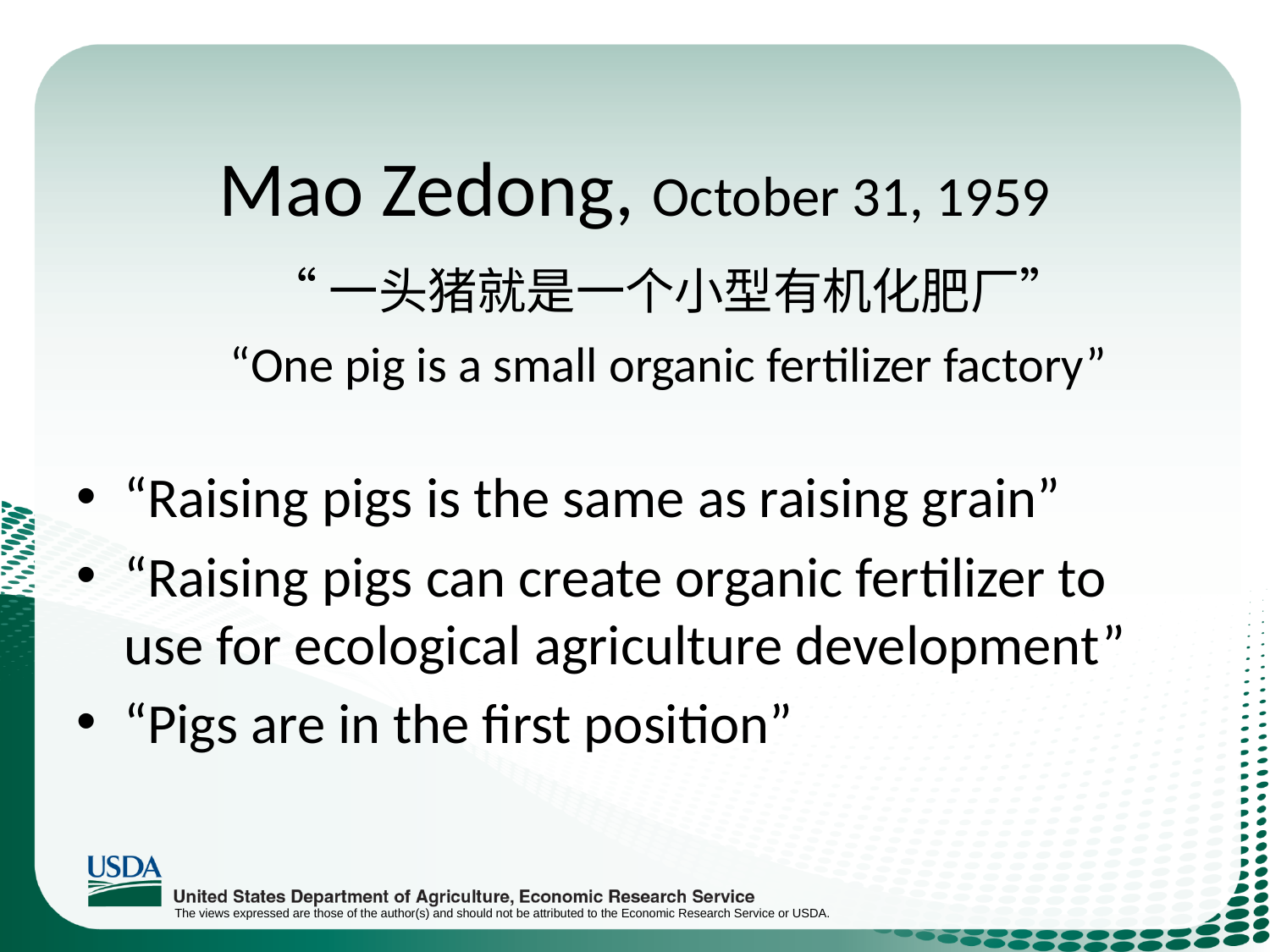

# Mao Zedong, October 31, 1959
“一头猪就是一个小型有机化肥厂”
“One pig is a small organic fertilizer factory”
“Raising pigs is the same as raising grain”
“Raising pigs can create organic fertilizer to use for ecological agriculture development”
“Pigs are in the first position”